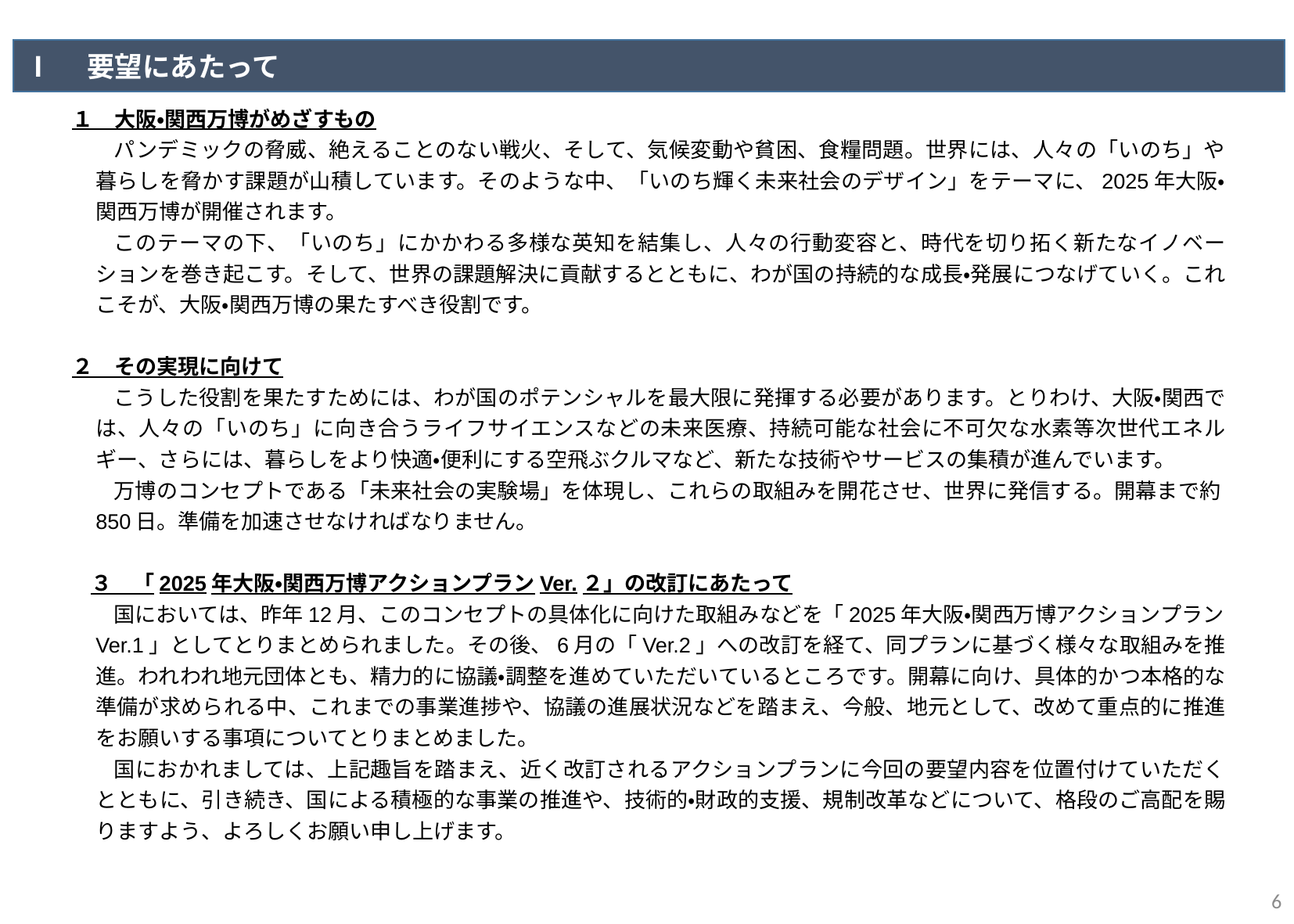

Ⅰ　要望にあたって
１　大阪・関西万博がめざすもの
パンデミックの脅威、絶えることのない戦火、そして、気候変動や貧困、食糧問題。世界には、人々の「いのち」や暮らしを脅かす課題が山積しています。そのような中、「いのち輝く未来社会のデザイン」をテーマに、2025年大阪・関西万博が開催されます。
このテーマの下、「いのち」にかかわる多様な英知を結集し、人々の行動変容と、時代を切り拓く新たなイノベーションを巻き起こす。そして、世界の課題解決に貢献するとともに、わが国の持続的な成長・発展につなげていく。これこそが、大阪・関西万博の果たすべき役割です。

２　その実現に向けて
こうした役割を果たすためには、わが国のポテンシャルを最大限に発揮する必要があります。とりわけ、大阪・関西では、人々の「いのち」に向き合うライフサイエンスなどの未来医療、持続可能な社会に不可欠な水素等次世代エネルギー、さらには、暮らしをより快適・便利にする空飛ぶクルマなど、新たな技術やサービスの集積が進んでいます。
万博のコンセプトである「未来社会の実験場」を体現し、これらの取組みを開花させ、世界に発信する。開幕まで約850日。準備を加速させなければなりません。

３　「2025年大阪・関西万博アクションプランVer.２」の改訂にあたって
国においては、昨年12月、このコンセプトの具体化に向けた取組みなどを「2025年大阪・関西万博アクションプランVer.1」としてとりまとめられました。その後、6月の「Ver.2」への改訂を経て、同プランに基づく様々な取組みを推進。われわれ地元団体とも、精力的に協議・調整を進めていただいているところです。開幕に向け、具体的かつ本格的な準備が求められる中、これまでの事業進捗や、協議の進展状況などを踏まえ、今般、地元として、改めて重点的に推進をお願いする事項についてとりまとめました。
国におかれましては、上記趣旨を踏まえ、近く改訂されるアクションプランに今回の要望内容を位置付けていただくとともに、引き続き、国による積極的な事業の推進や、技術的・財政的支援、規制改革などについて、格段のご高配を賜りますよう、よろしくお願い申し上げます。
6